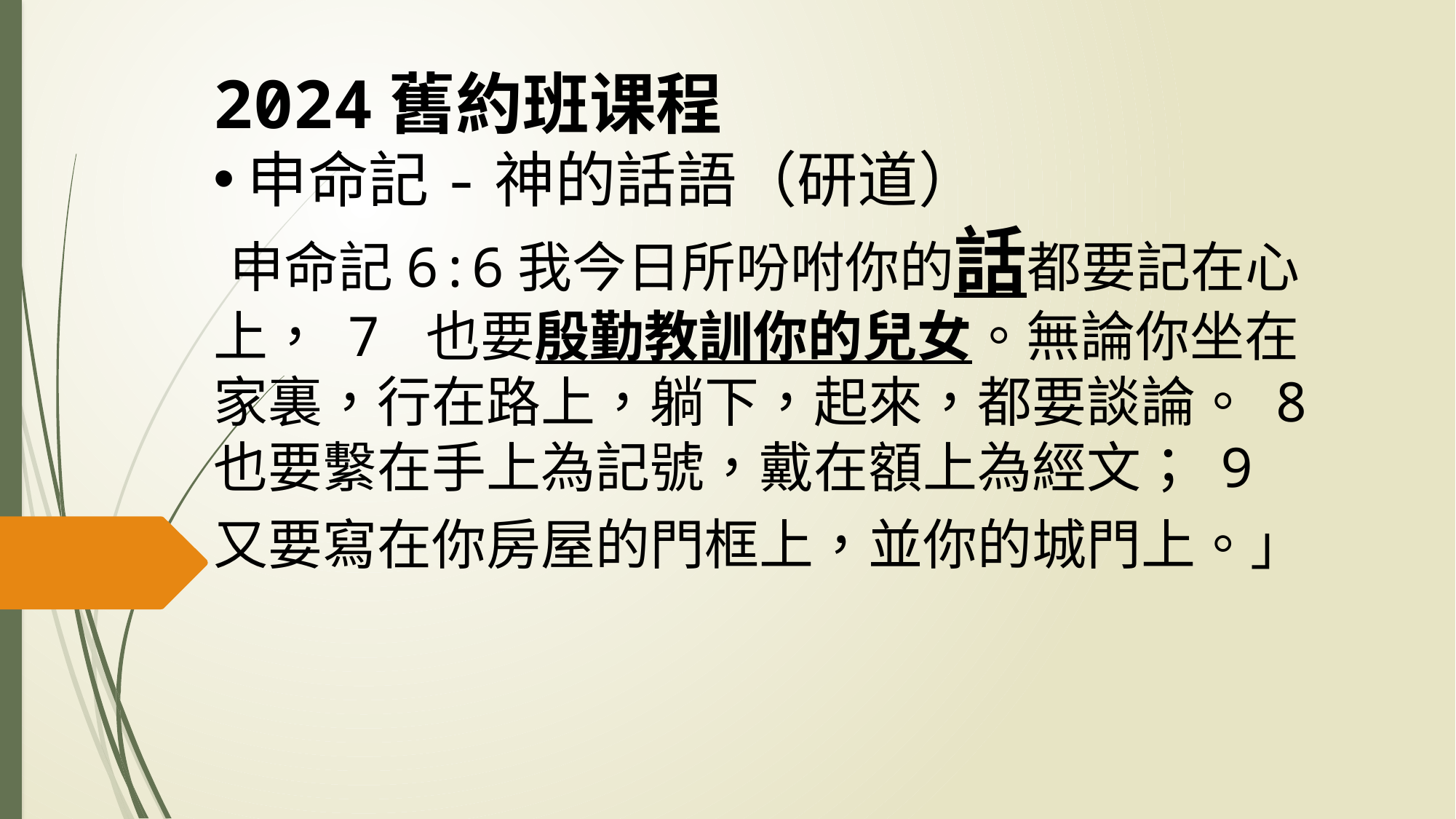

2024舊約班课程
申命記-神的話語（研道）
‪申命記‬6:6我今日所吩咐你的話都要記在心上， 7 也要殷勤教訓你的兒女。無論你坐在家裏，行在路上，躺下，起來，都要談論。 8 也要繫在手上為記號，戴在額上為經文； 9 又要寫在你房屋的門框上，並你的城門上。」‪